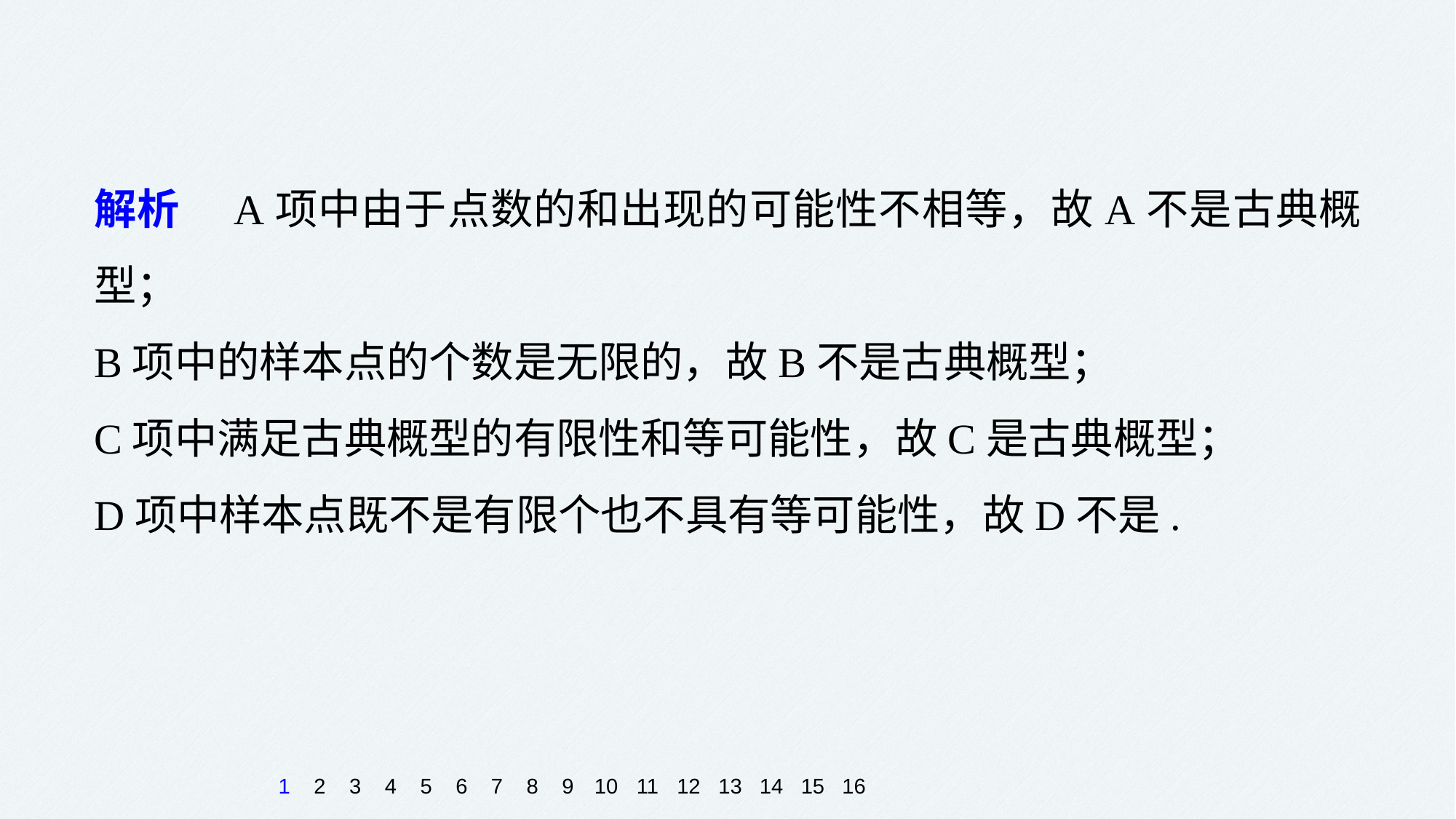

解析　A项中由于点数的和出现的可能性不相等，故A不是古典概型；
B项中的样本点的个数是无限的，故B不是古典概型；
C项中满足古典概型的有限性和等可能性，故C是古典概型；
D项中样本点既不是有限个也不具有等可能性，故D不是.
1
2
3
4
5
6
7
8
9
10
11
12
13
14
15
16